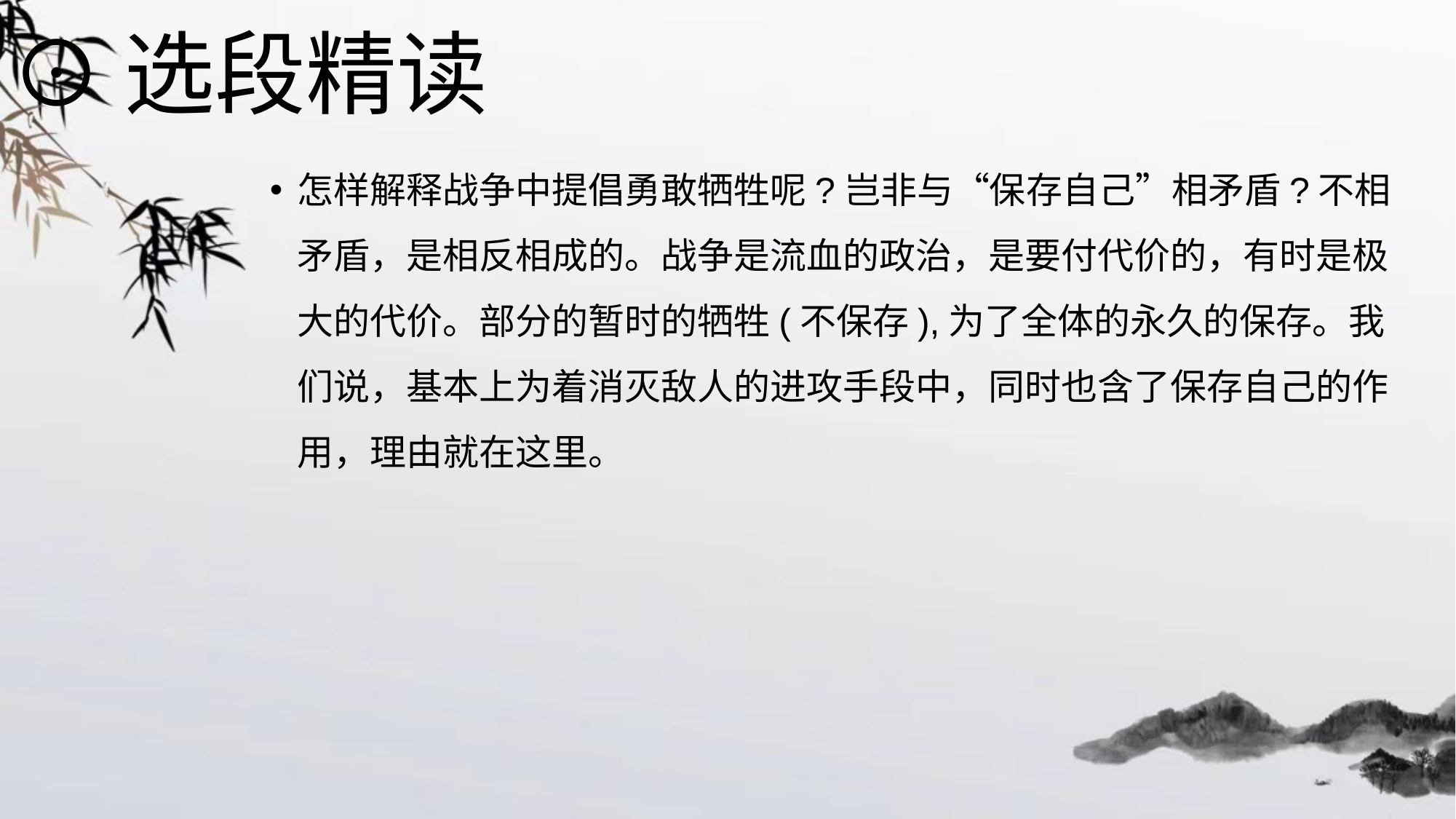

# ⊙选段精读
怎样解释战争中提倡勇敢牺牲呢?岂非与“保存自己”相矛盾?不相矛盾，是相反相成的。战争是流血的政治，是要付代价的，有时是极大的代价。部分的暂时的牺牲(不保存),为了全体的永久的保存。我们说，基本上为着消灭敌人的进攻手段中，同时也含了保存自己的作用，理由就在这里。